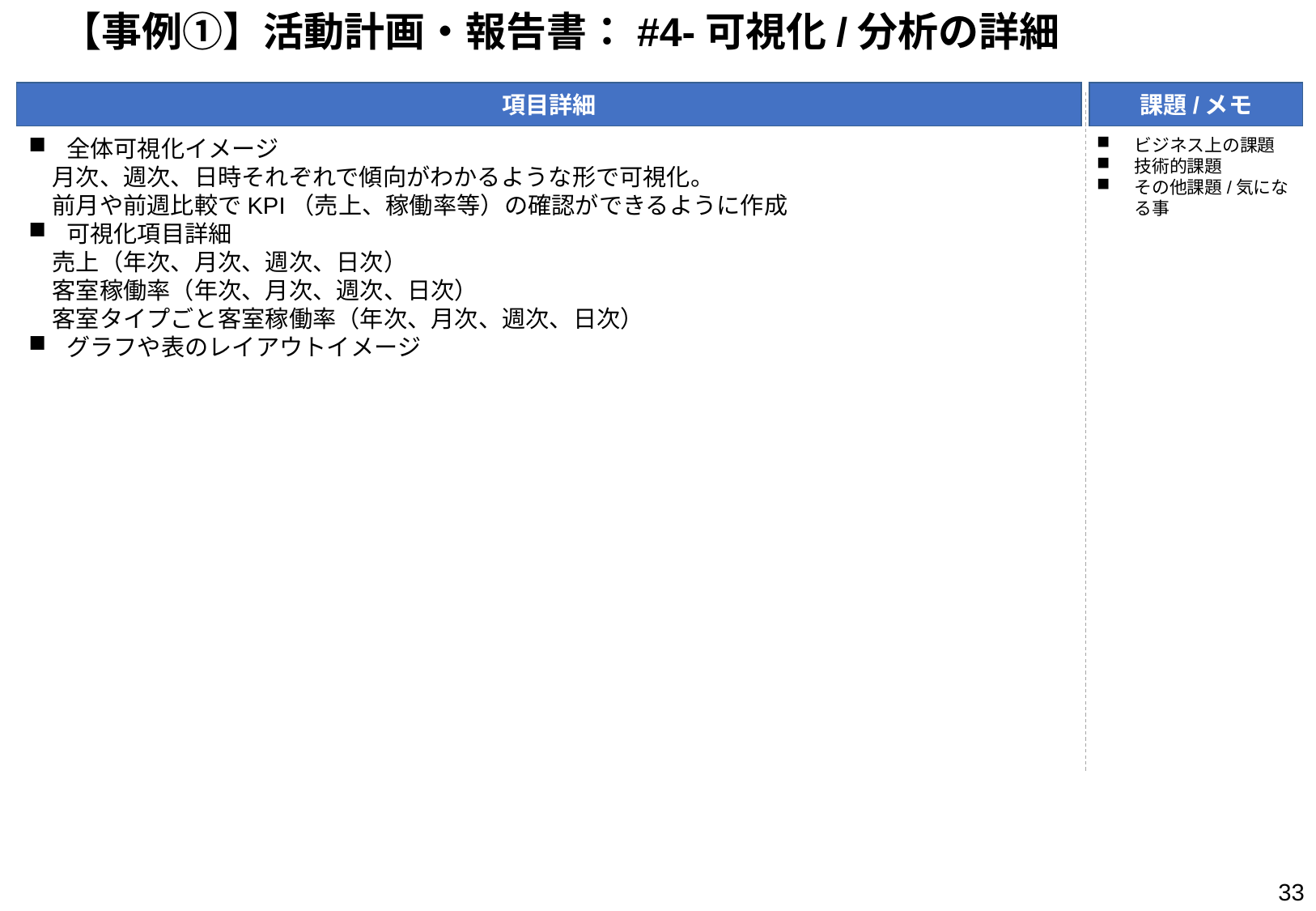

# 【事例①】活動計画・報告書：#4-可視化/分析の詳細
項目詳細
課題/メモ
ビジネス上の課題
技術的課題
その他課題/気になる事

全体可視化イメージ
　月次、週次、日時それぞれで傾向がわかるような形で可視化。
　前月や前週比較でKPI（売上、稼働率等）の確認ができるように作成
可視化項目詳細
　売上（年次、月次、週次、日次）
　客室稼働率（年次、月次、週次、日次）
　客室タイプごと客室稼働率（年次、月次、週次、日次）
グラフや表のレイアウトイメージ

33